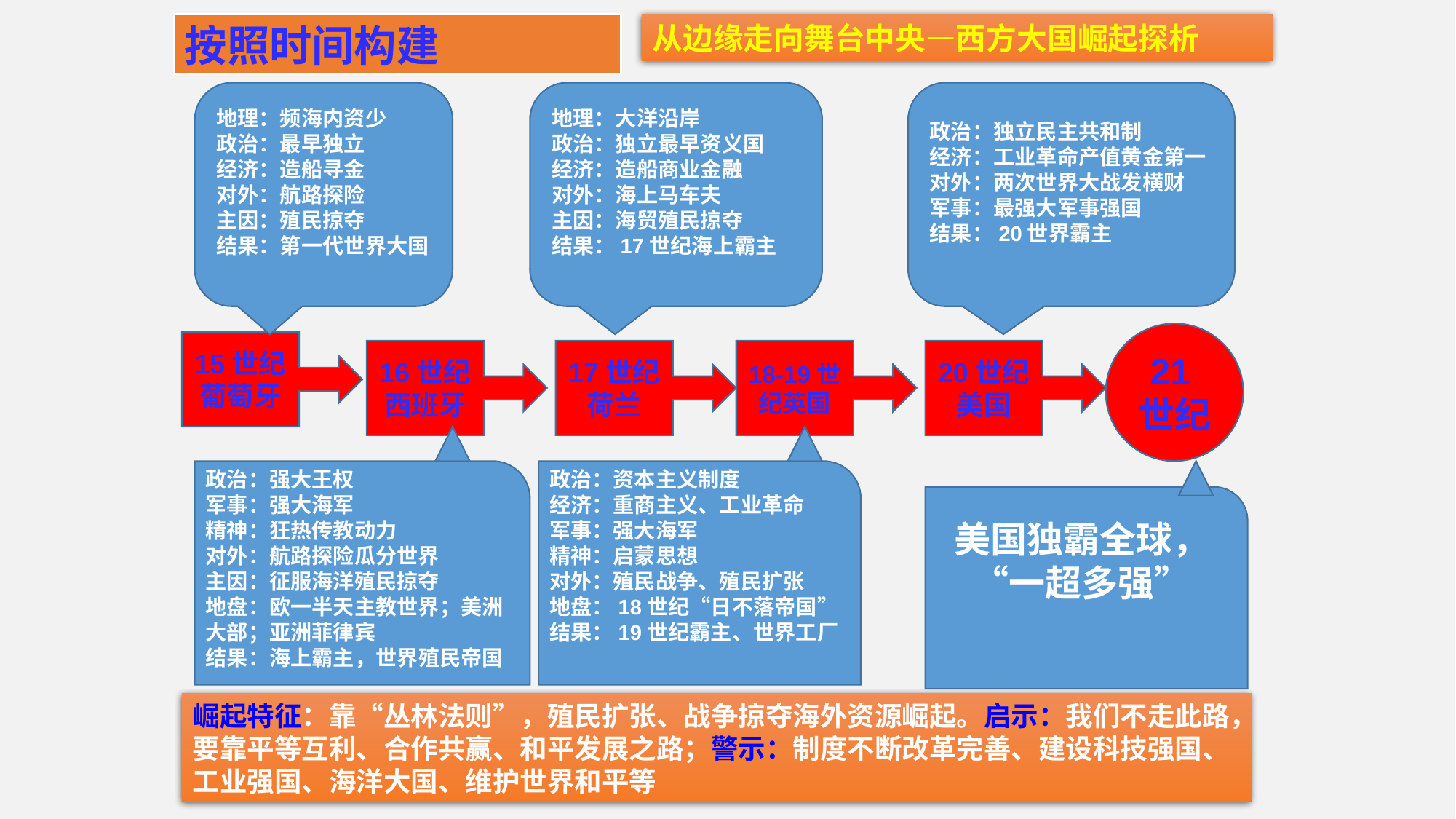

从边缘走向舞台中央—西方大国崛起探析
按照时间构建
地理：频海内资少
政治：最早独立
经济：造船寻金
对外：航路探险
主因：殖民掠夺
结果：第一代世界大国

地理：大洋沿岸
政治：独立最早资义国
经济：造船商业金融
对外：海上马车夫
主因：海贸殖民掠夺
结果：17世纪海上霸主

政治：独立民主共和制
经济：工业革命产值黄金第一
对外：两次世界大战发横财
军事：最强大军事强国
结果：20世界霸主

21世纪
15世纪葡萄牙
16世纪西班牙
17世纪荷兰
18-19世纪英国
20世纪美国

政治：强大王权
军事：强大海军
精神：狂热传教动力
对外：航路探险瓜分世界
主因：征服海洋殖民掠夺
地盘：欧一半天主教世界；美洲大部；亚洲菲律宾
结果：海上霸主，世界殖民帝国

政治：资本主义制度
经济：重商主义、工业革命
军事：强大海军
精神：启蒙思想
对外：殖民战争、殖民扩张
地盘：18世纪“日不落帝国”
结果：19世纪霸主、世界工厂

美国独霸全球，“一超多强”

崛起特征：靠“丛林法则”，殖民扩张、战争掠夺海外资源崛起。启示：我们不走此路，要靠平等互利、合作共赢、和平发展之路；警示：制度不断改革完善、建设科技强国、工业强国、海洋大国、维护世界和平等